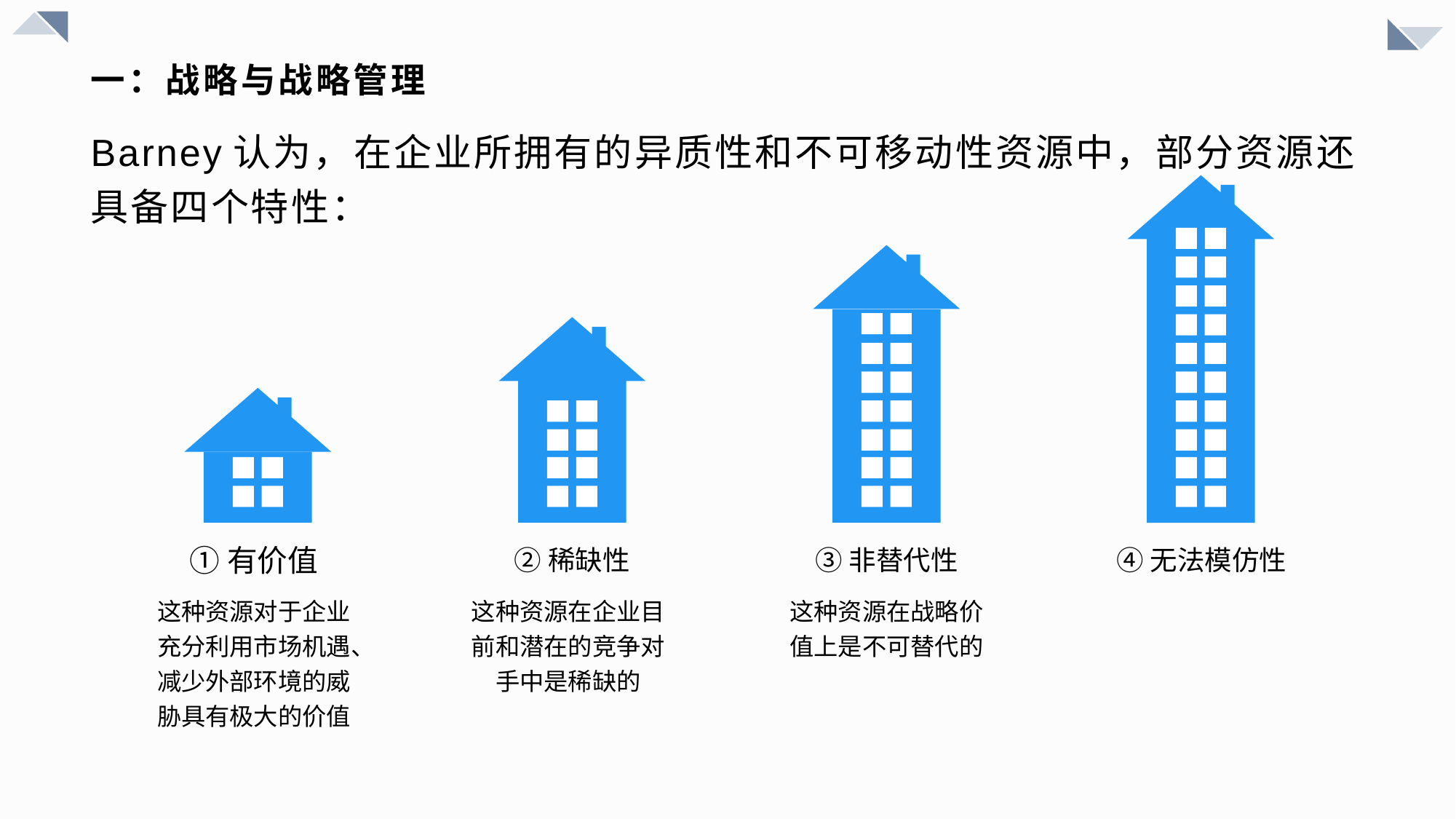

# 一：战略与战略管理
Barney认为，在企业所拥有的异质性和不可移动性资源中，部分资源还具备四个特性：

①有价值
②稀缺性
③非替代性
④无法模仿性
这种资源对于企业充分利用市场机遇、减少外部环境的威胁具有极大的价值
这种资源在战略价值上是不可替代的
这种资源在企业目前和潜在的竞争对手中是稀缺的